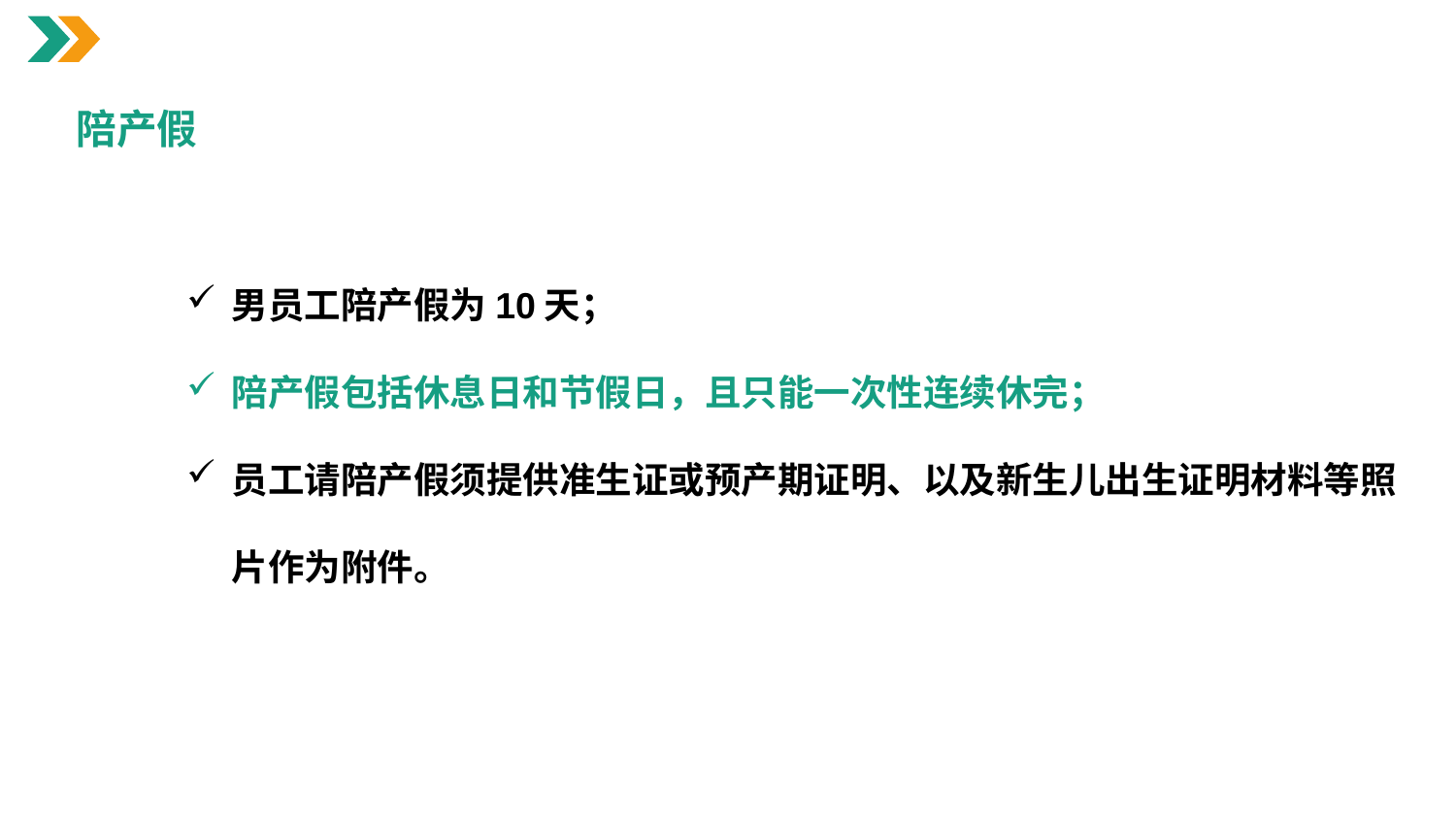

陪产假
男员工陪产假为10天；
陪产假包括休息日和节假日，且只能一次性连续休完；
员工请陪产假须提供准生证或预产期证明、以及新生儿出生证明材料等照片作为附件。